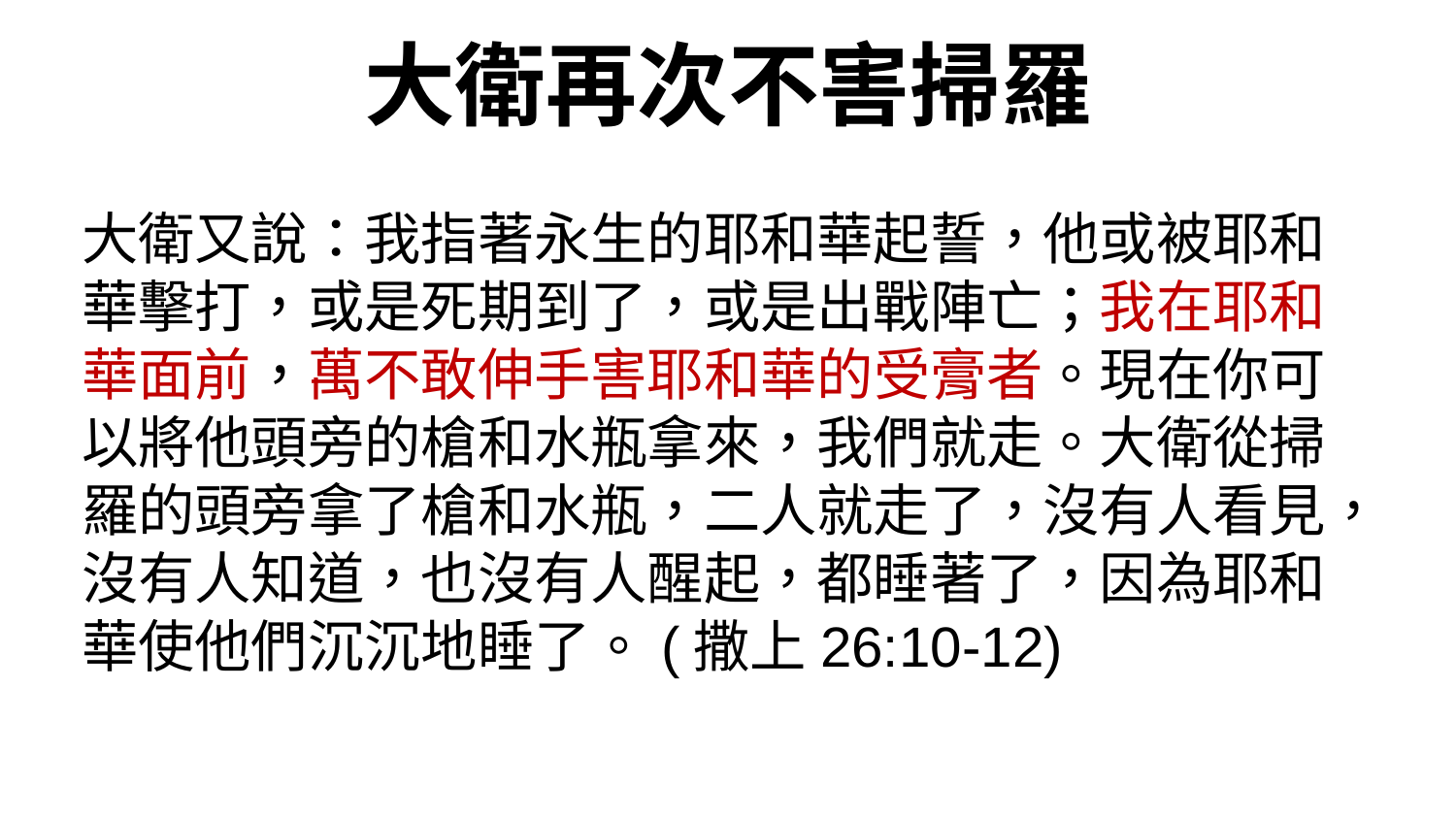

大衛再次不害掃羅
大衛又說：我指著永生的耶和華起誓，他或被耶和華擊打，或是死期到了，或是出戰陣亡；我在耶和華面前，萬不敢伸手害耶和華的受膏者。現在你可以將他頭旁的槍和水瓶拿來，我們就走。大衛從掃羅的頭旁拿了槍和水瓶，二人就走了，沒有人看見，沒有人知道，也沒有人醒起，都睡著了，因為耶和華使他們沉沉地睡了。(撒上26:10-12)